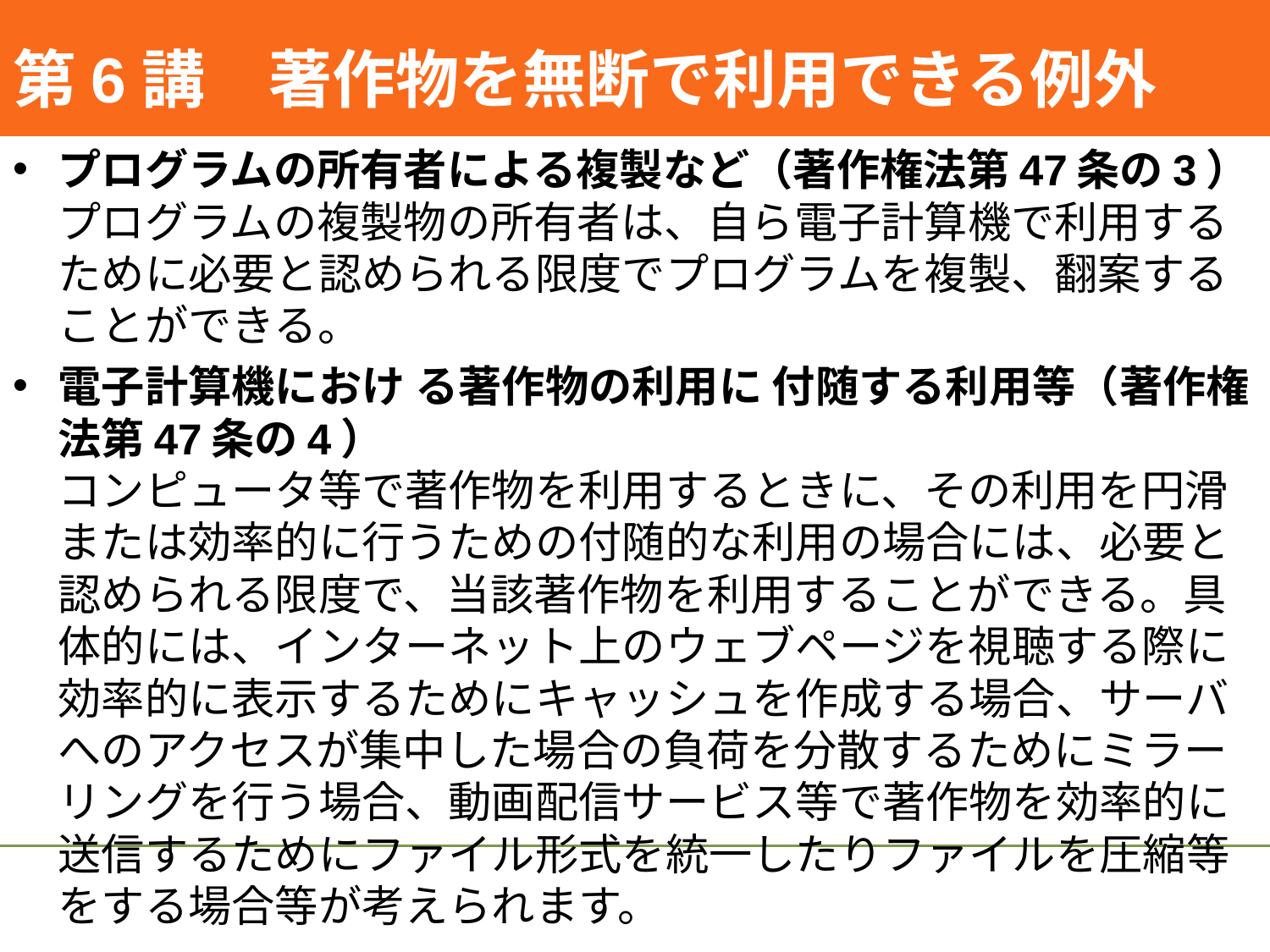

#
第6講　著作物を無断で利用できる例外
プログラムの所有者による複製など（著作権法第47条の3）
プログラムの複製物の所有者は、自ら電子計算機で利用するために必要と認められる限度でプログラムを複製、翻案することができる。
電子計算機におけ る著作物の利用に 付随する利用等（著作権法第47条の4）
コンピュータ等で著作物を利用するときに、その利用を円滑または効率的に行うための付随的な利用の場合には、必要と認められる限度で、当該著作物を利用することができる。具体的には、インターネット上のウェブページを視聴する際に効率的に表示するためにキャッシュを作成する場合、サーバへのアクセスが集中した場合の負荷を分散するためにミラーリングを行う場合、動画配信サービス等で著作物を効率的に送信するためにファイル形式を統一したりファイルを圧縮等をする場合等が考えられます。